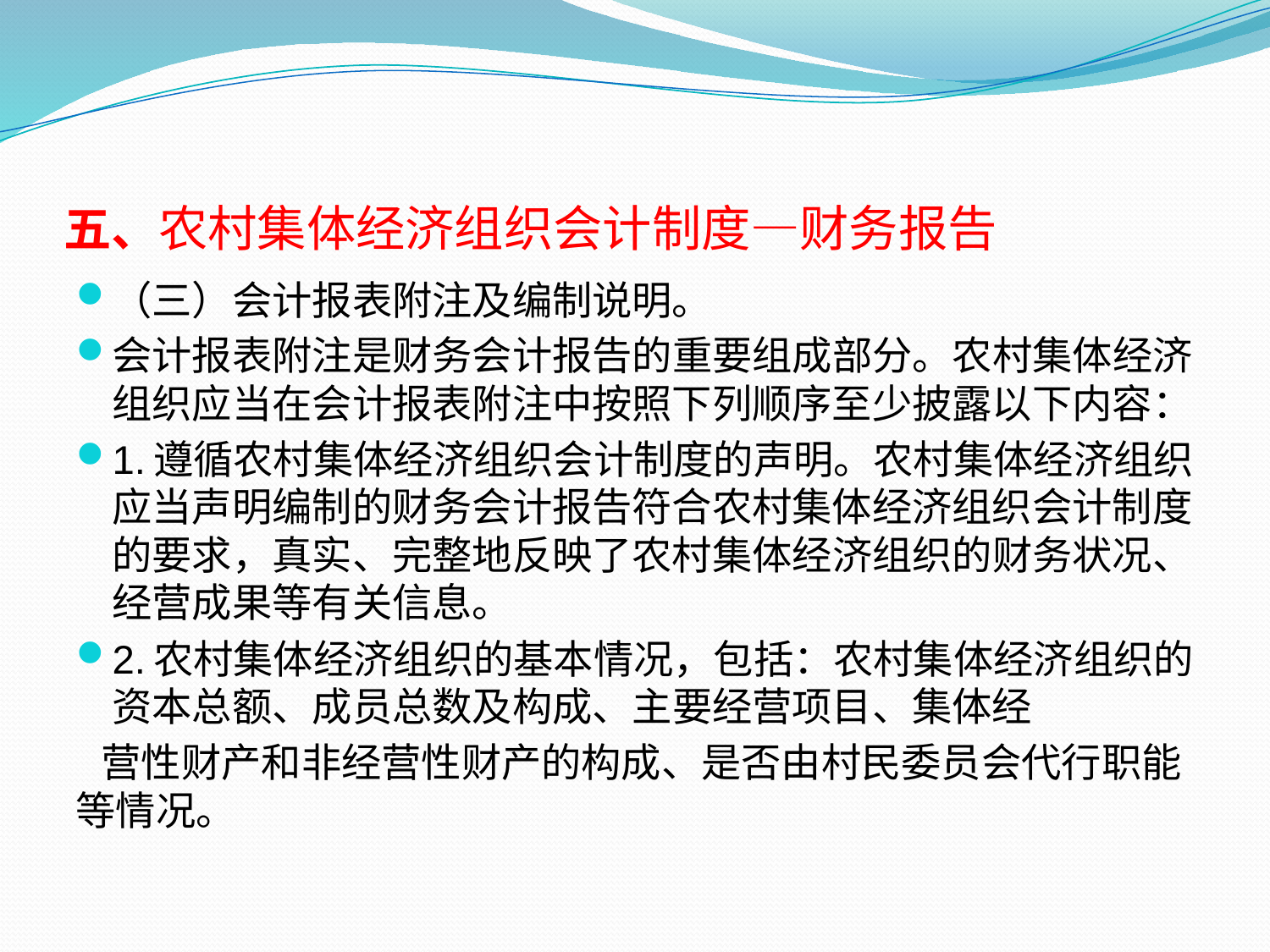

# 五、农村集体经济组织会计制度—财务报告
（三）会计报表附注及编制说明。
会计报表附注是财务会计报告的重要组成部分。农村集体经济组织应当在会计报表附注中按照下列顺序至少披露以下内容：
1.遵循农村集体经济组织会计制度的声明。农村集体经济组织应当声明编制的财务会计报告符合农村集体经济组织会计制度的要求，真实、完整地反映了农村集体经济组织的财务状况、经营成果等有关信息。
2.农村集体经济组织的基本情况，包括：农村集体经济组织的资本总额、成员总数及构成、主要经营项目、集体经
  营性财产和非经营性财产的构成、是否由村民委员会代行职能等情况。